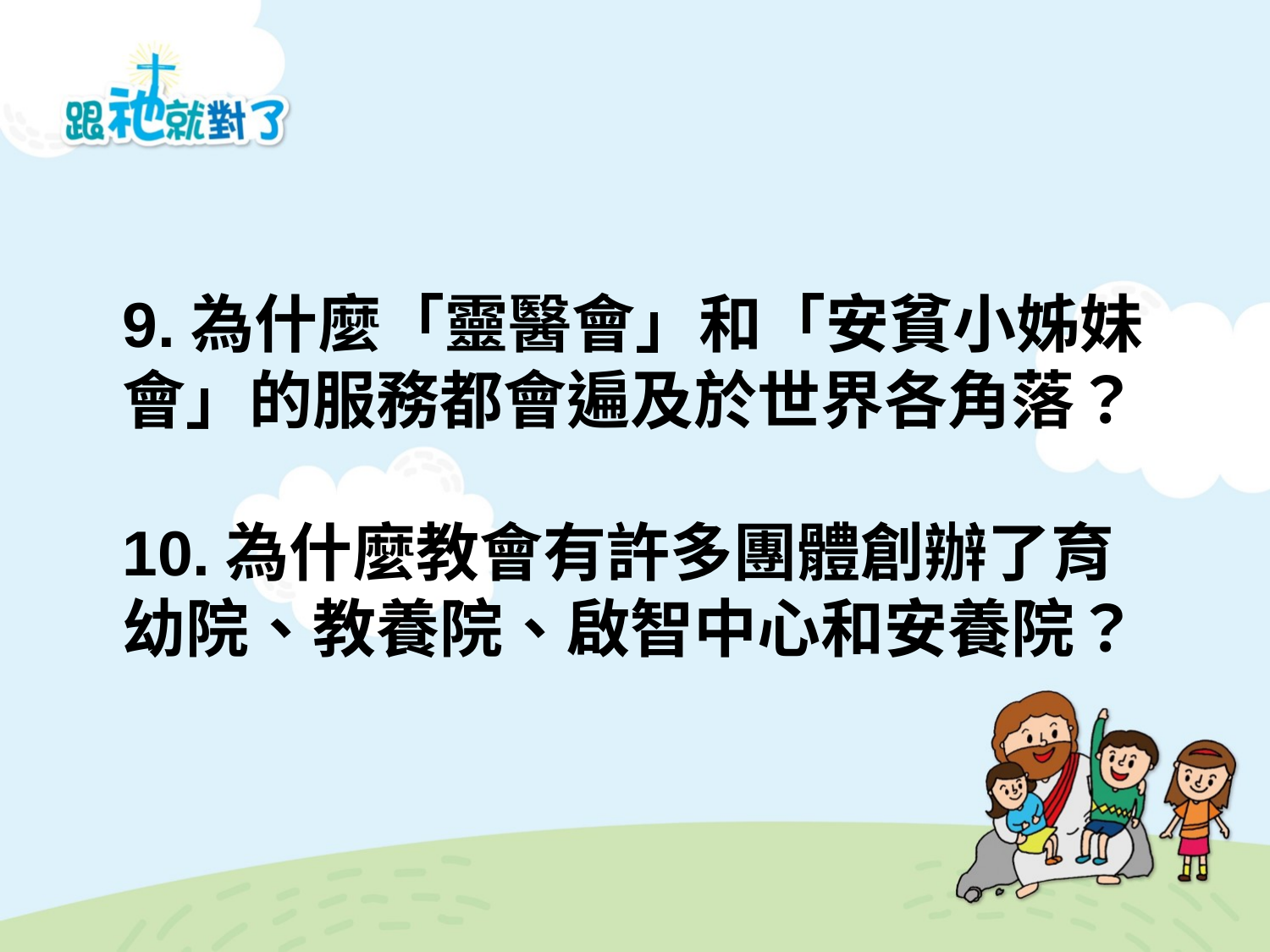

9.為什麼「靈醫會」和「安貧小姊妹會」的服務都會遍及於世界各角落？

10.為什麼教會有許多團體創辦了育幼院、教養院、啟智中心和安養院？